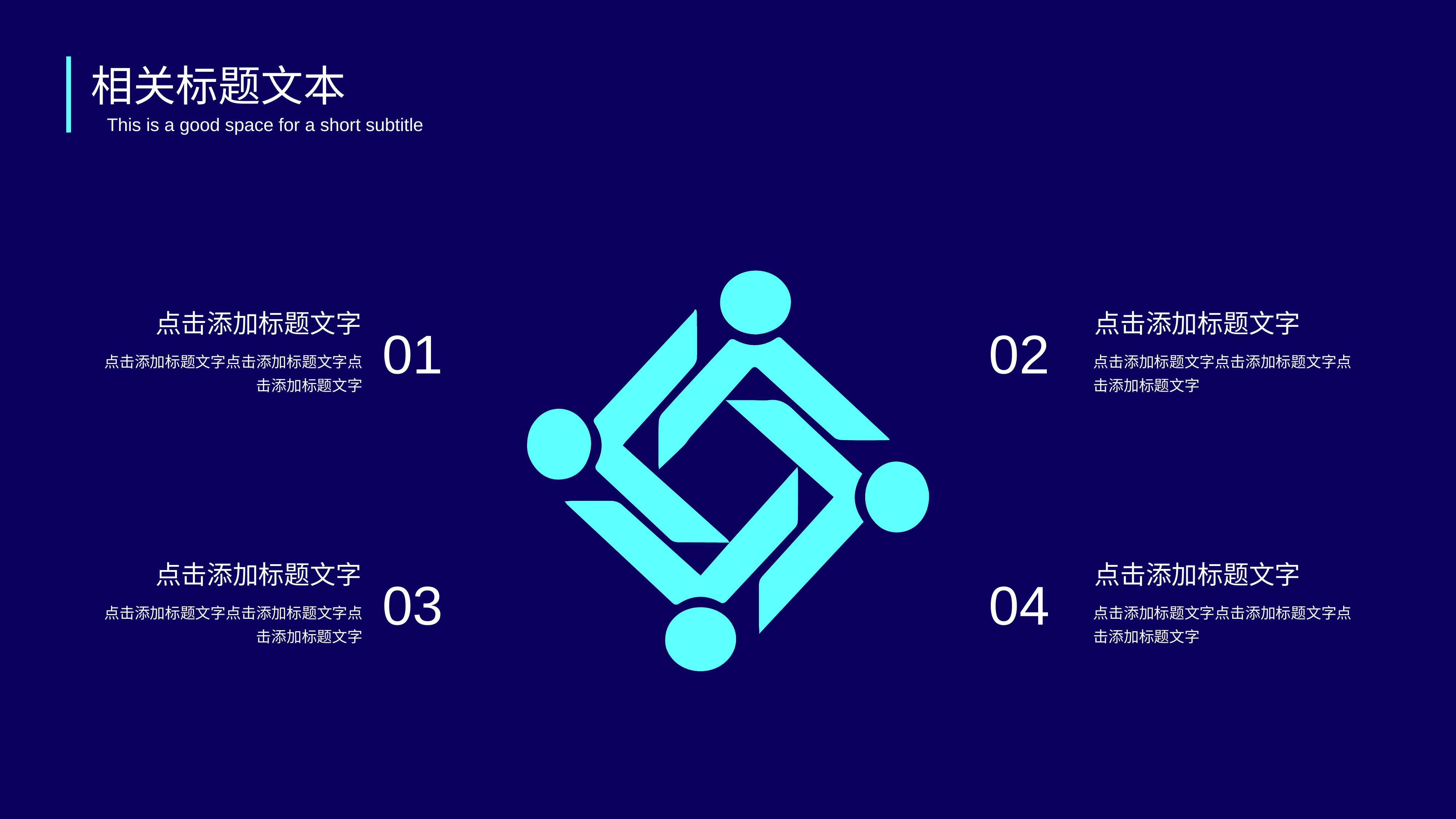

相关标题文本
This is a good space for a short subtitle

点击添加标题文字
点击添加标题文字点击添加标题文字点击添加标题文字
01
点击添加标题文字
点击添加标题文字点击添加标题文字点击添加标题文字
02

点击添加标题文字
点击添加标题文字点击添加标题文字点击添加标题文字
03
点击添加标题文字
点击添加标题文字点击添加标题文字点击添加标题文字
04